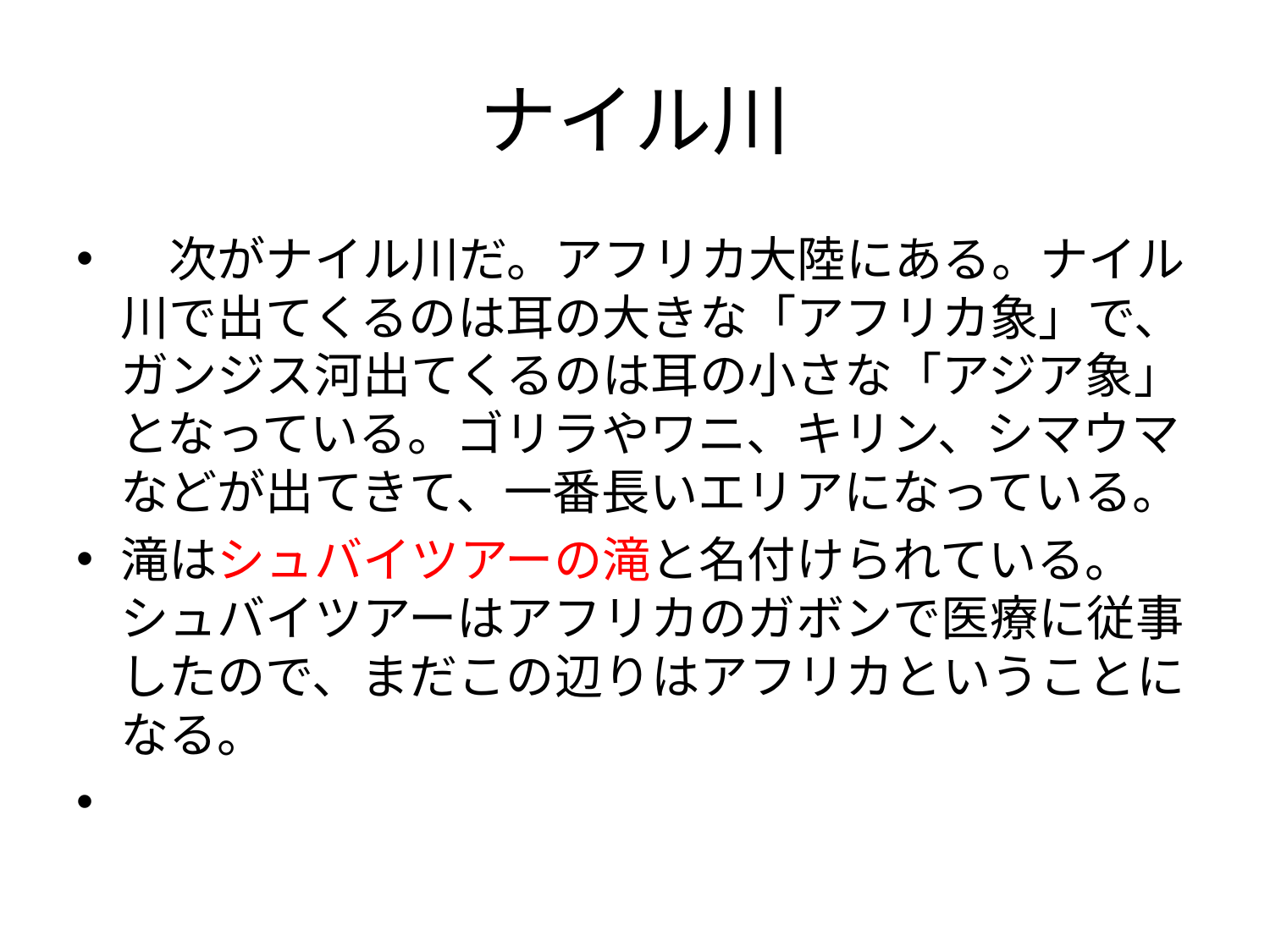

# ナイル川
　次がナイル川だ。アフリカ大陸にある。ナイル川で出てくるのは耳の大きな「アフリカ象」で、ガンジス河出てくるのは耳の小さな「アジア象」となっている。ゴリラやワニ、キリン、シマウマなどが出てきて、一番長いエリアになっている。
滝はシュバイツアーの滝と名付けられている。シュバイツアーはアフリカのガボンで医療に従事したので、まだこの辺りはアフリカということになる。